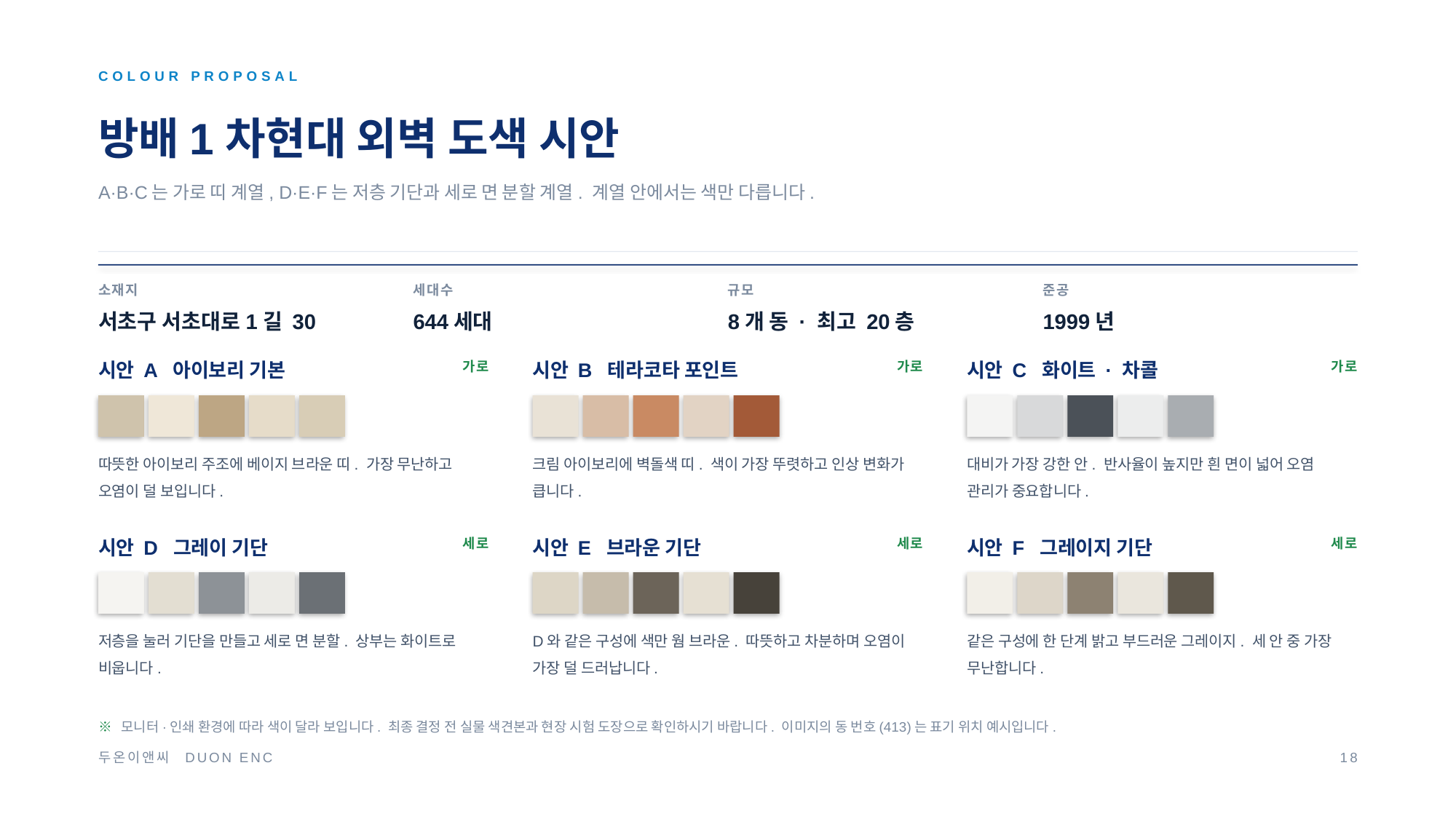

COLOUR PROPOSAL
방배1차현대 외벽 도색 시안
A·B·C는 가로 띠 계열, D·E·F는 저층 기단과 세로 면 분할 계열. 계열 안에서는 색만 다릅니다.

소재지
세대수
규모
준공
서초구 서초대로1길 30
644세대
8개 동 · 최고 20층
1999년
시안 A  아이보리 기본
가로
시안 B  테라코타 포인트
가로
시안 C  화이트 · 차콜
가로

따뜻한 아이보리 주조에 베이지 브라운 띠. 가장 무난하고 오염이 덜 보입니다.
크림 아이보리에 벽돌색 띠. 색이 가장 뚜렷하고 인상 변화가 큽니다.
대비가 가장 강한 안. 반사율이 높지만 흰 면이 넓어 오염 관리가 중요합니다.
시안 D  그레이 기단
세로
시안 E  브라운 기단
세로
시안 F  그레이지 기단
세로

저층을 눌러 기단을 만들고 세로 면 분할. 상부는 화이트로 비웁니다.
D와 같은 구성에 색만 웜 브라운. 따뜻하고 차분하며 오염이 가장 덜 드러납니다.
같은 구성에 한 단계 밝고 부드러운 그레이지. 세 안 중 가장 무난합니다.
※  모니터·인쇄 환경에 따라 색이 달라 보입니다. 최종 결정 전 실물 색견본과 현장 시험 도장으로 확인하시기 바랍니다. 이미지의 동 번호(413)는 표기 위치 예시입니다.
두온이앤씨  DUON ENC
18